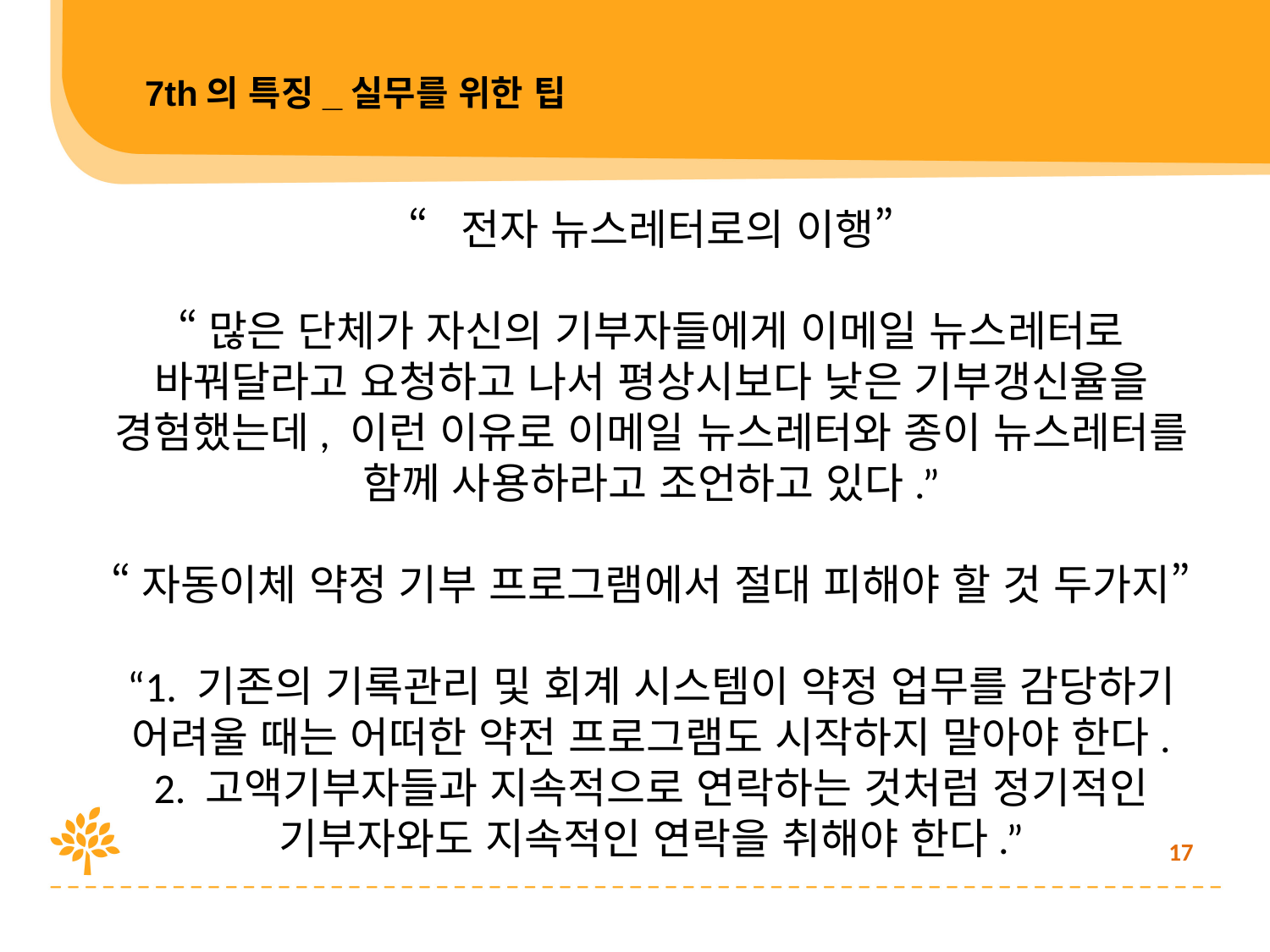

7th의 특징_실무를 위한 팁
“전자 뉴스레터로의 이행”

“많은 단체가 자신의 기부자들에게 이메일 뉴스레터로 바꿔달라고 요청하고 나서 평상시보다 낮은 기부갱신율을 경험했는데, 이런 이유로 이메일 뉴스레터와 종이 뉴스레터를 함께 사용하라고 조언하고 있다.”

“자동이체 약정 기부 프로그램에서 절대 피해야 할 것 두가지”

“1. 기존의 기록관리 및 회계 시스템이 약정 업무를 감당하기 어려울 때는 어떠한 약전 프로그램도 시작하지 말아야 한다.
2. 고액기부자들과 지속적으로 연락하는 것처럼 정기적인 기부자와도 지속적인 연락을 취해야 한다.”

17